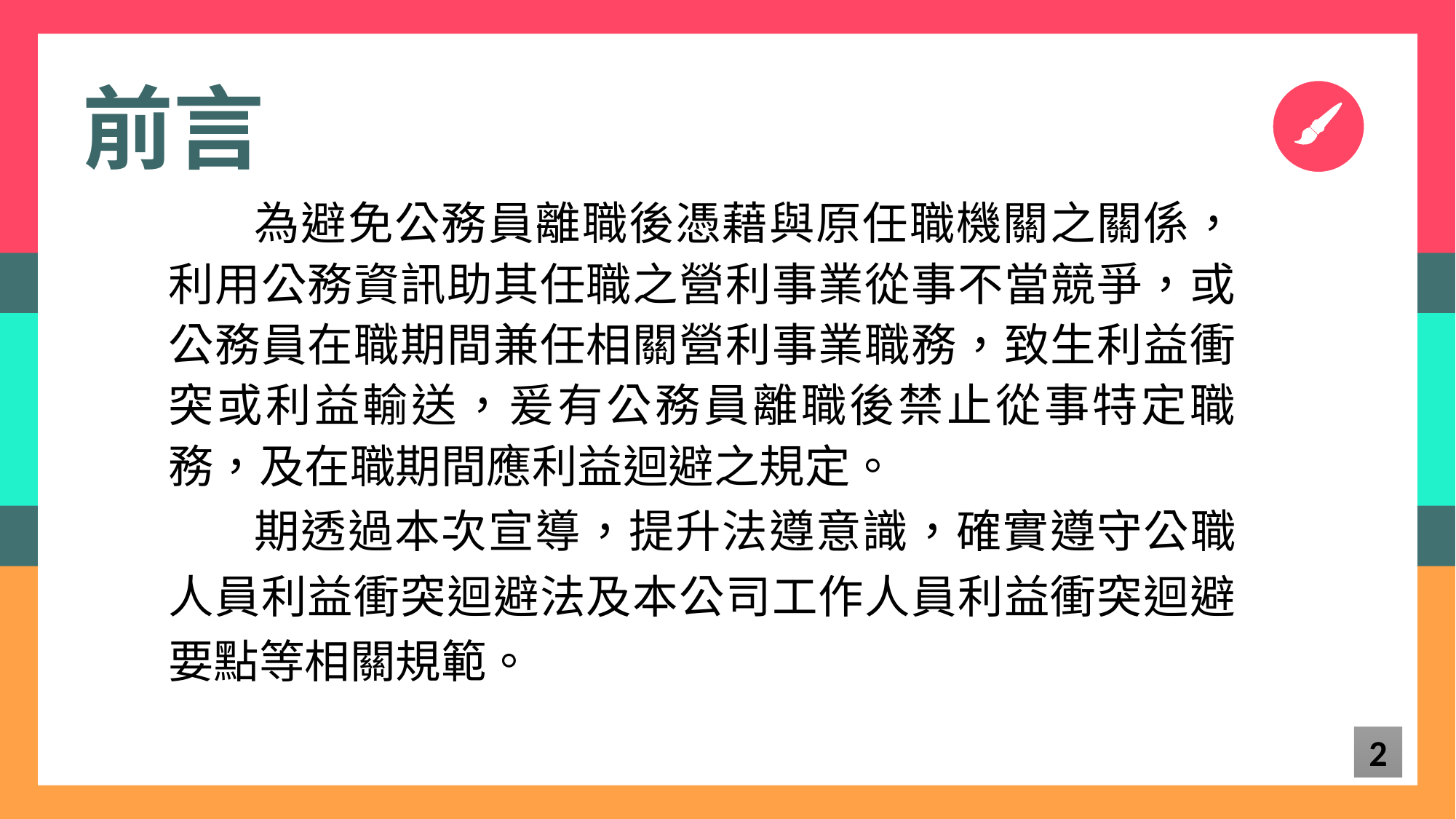

前言

為避免公務員離職後憑藉與原任職機關之關係，利用公務資訊助其任職之營利事業從事不當競爭，或公務員在職期間兼任相關營利事業職務，致生利益衝突或利益輸送，爰有公務員離職後禁止從事特定職務，及在職期間應利益迴避之規定。
期透過本次宣導，提升法遵意識，確實遵守公職人員利益衝突迴避法及本公司工作人員利益衝突迴避要點等相關規範。

2